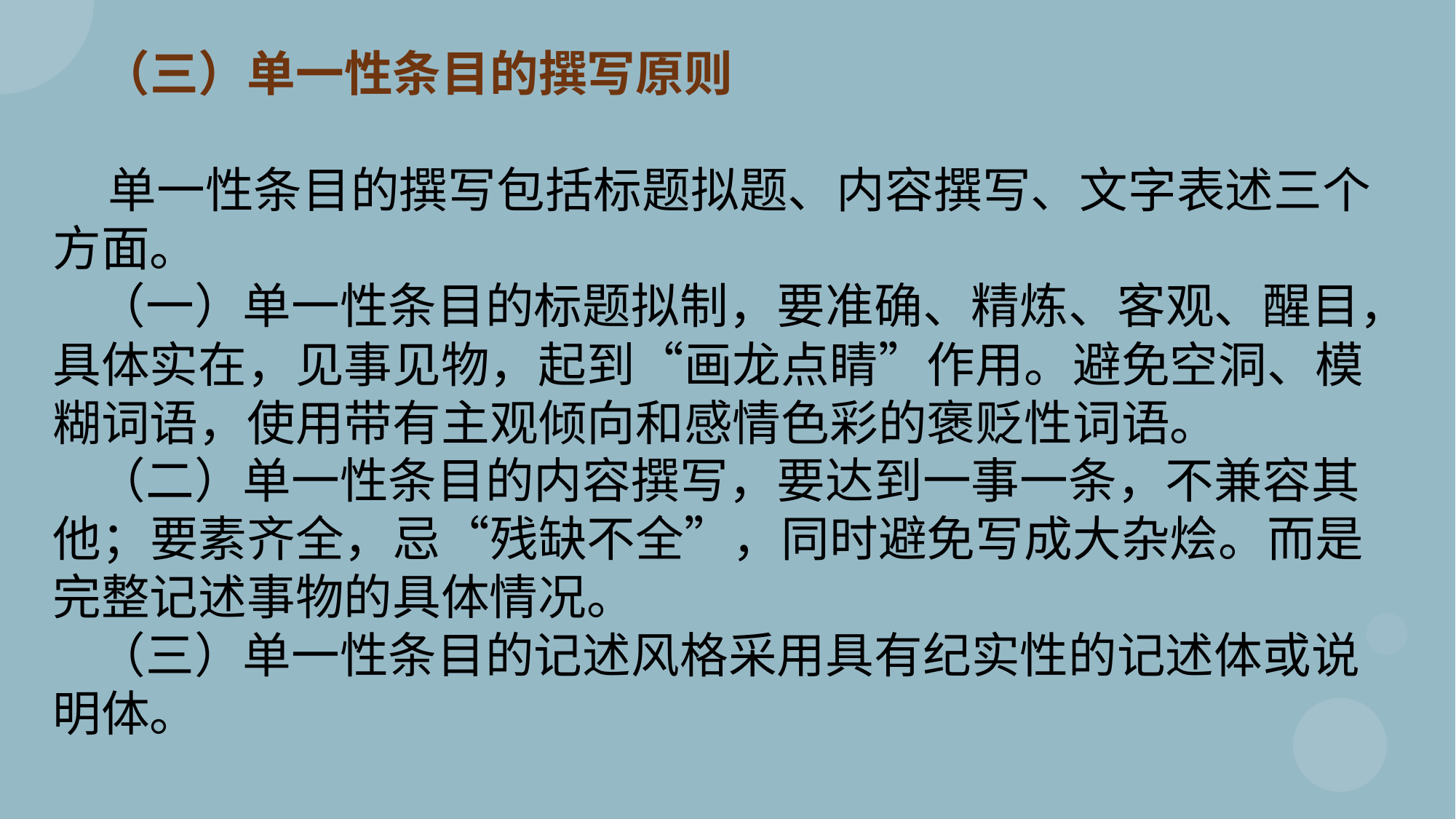

（三）单一性条目的撰写原则

    单一性条目的撰写包括标题拟题、内容撰写、文字表述三个方面。
   （一）单一性条目的标题拟制，要准确、精炼、客观、醒目，具体实在，见事见物，起到“画龙点睛”作用。避免空洞、模糊词语，使用带有主观倾向和感情色彩的褒贬性词语。
   （二）单一性条目的内容撰写，要达到一事一条，不兼容其他；要素齐全，忌“残缺不全”，同时避免写成大杂烩。而是完整记述事物的具体情况。
   （三）单一性条目的记述风格采用具有纪实性的记述体或说明体。